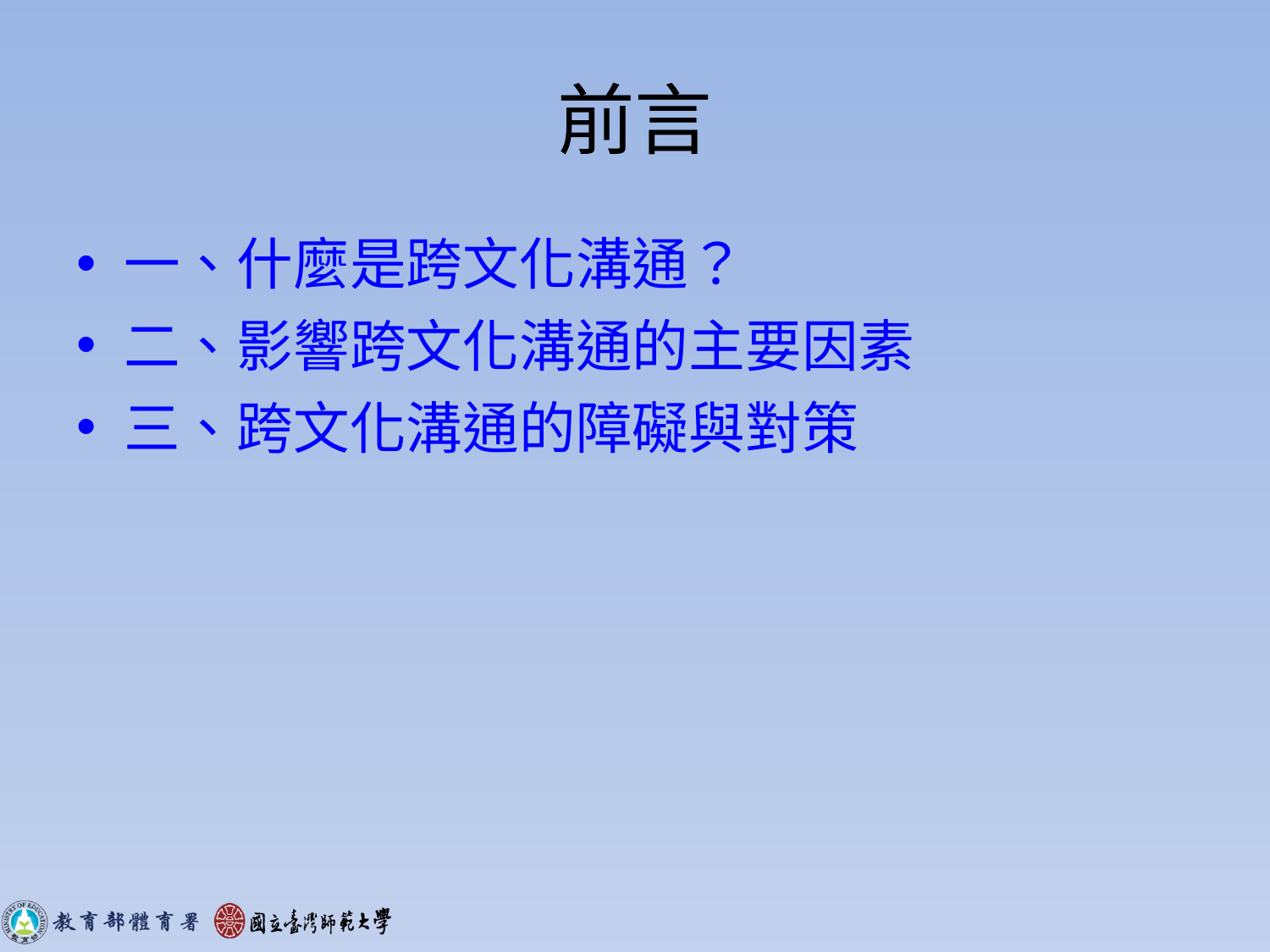

# 前言
一、什麼是跨文化溝通？
二、影響跨文化溝通的主要因素
三、跨文化溝通的障礙與對策